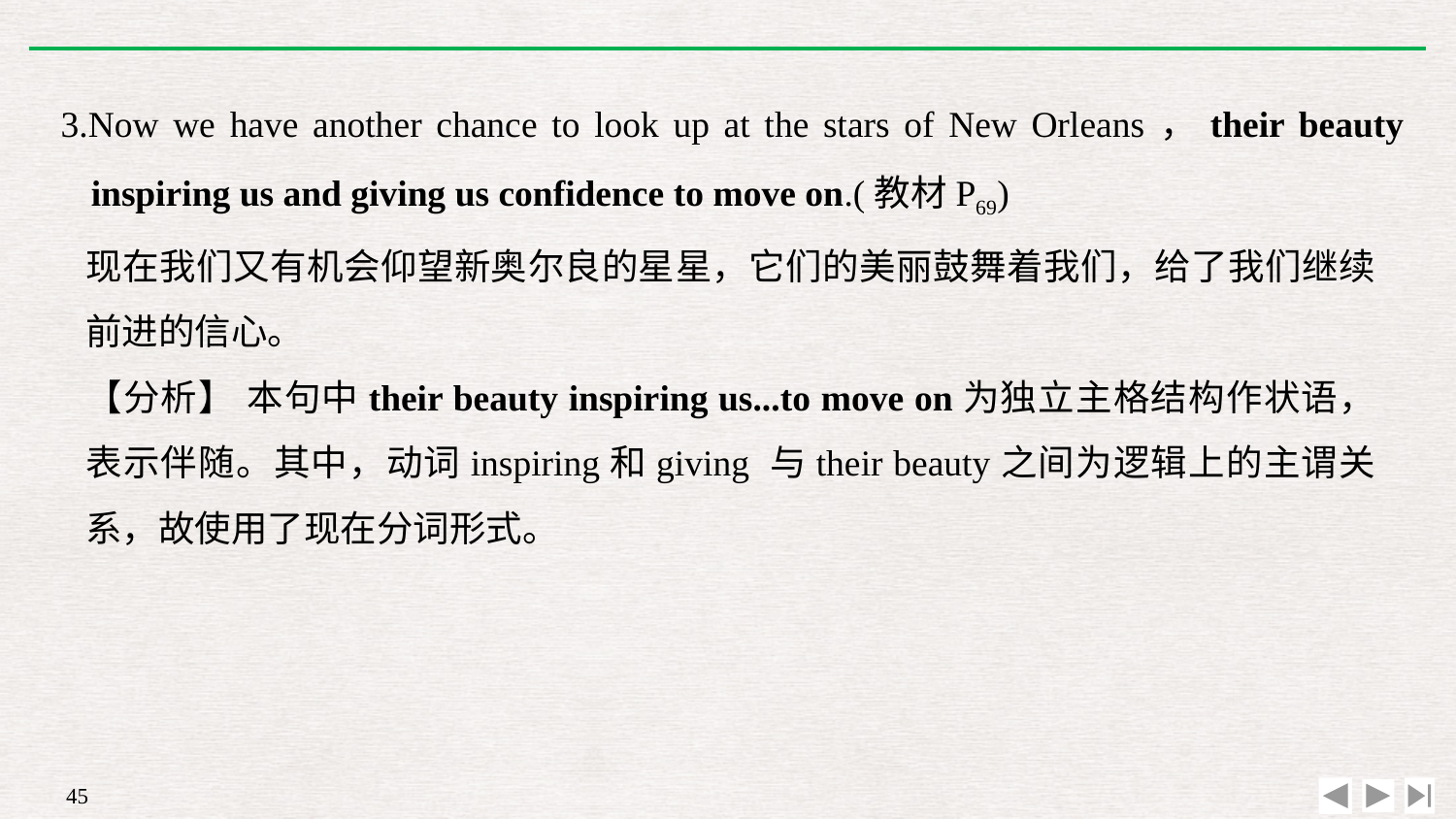

3.Now we have another chance to look up at the stars of New Orleans，their beauty inspiring us and giving us confidence to move on.(教材P69)
现在我们又有机会仰望新奥尔良的星星，它们的美丽鼓舞着我们，给了我们继续前进的信心。
【分析】 本句中their beauty inspiring us...to move on为独立主格结构作状语，表示伴随。其中，动词inspiring和giving 与their beauty之间为逻辑上的主谓关系，故使用了现在分词形式。